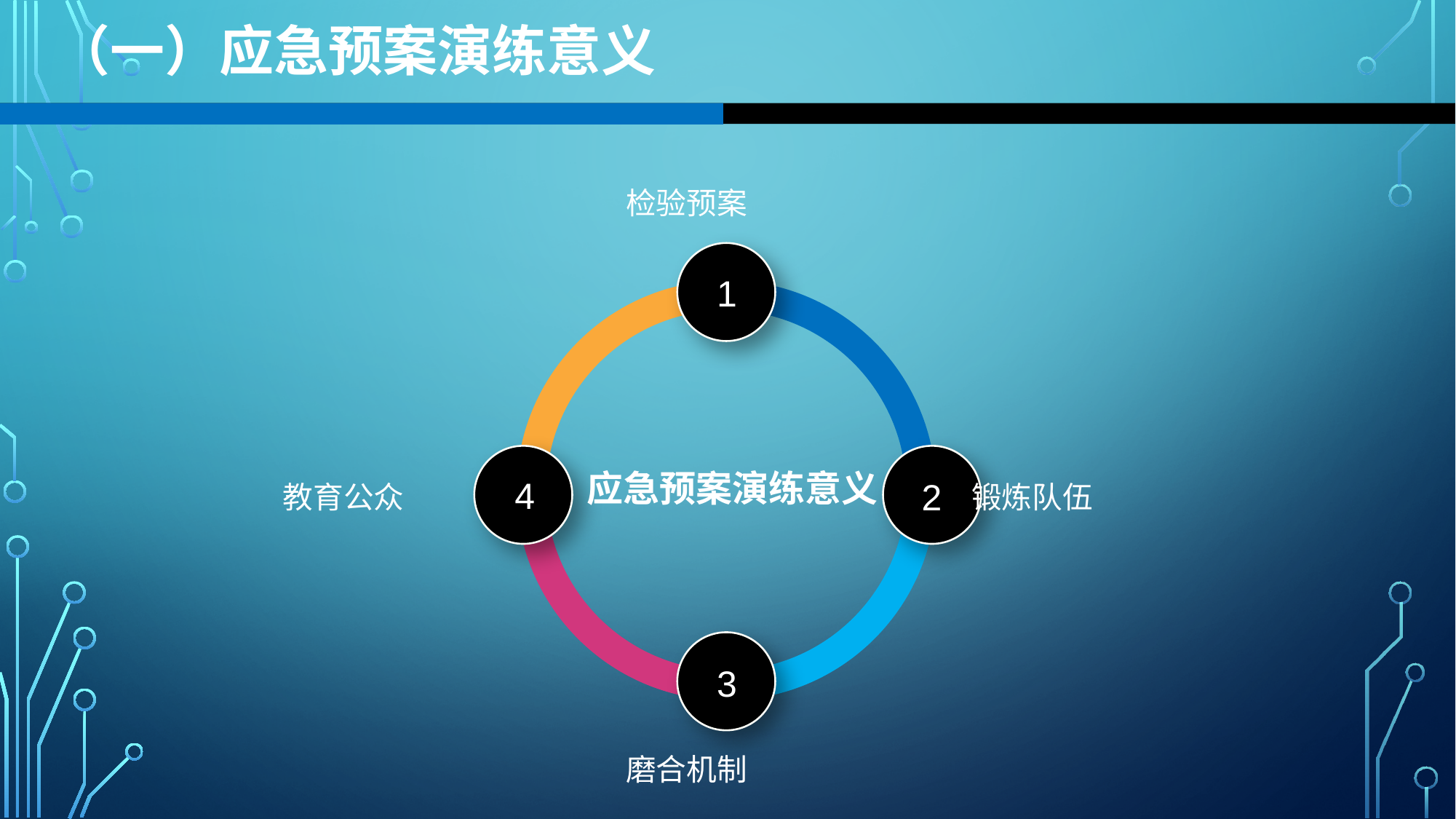

（一）应急预案演练意义

检验预案

1
应急预案演练意义
4
2
教育公众
锻炼队伍
3
磨合机制